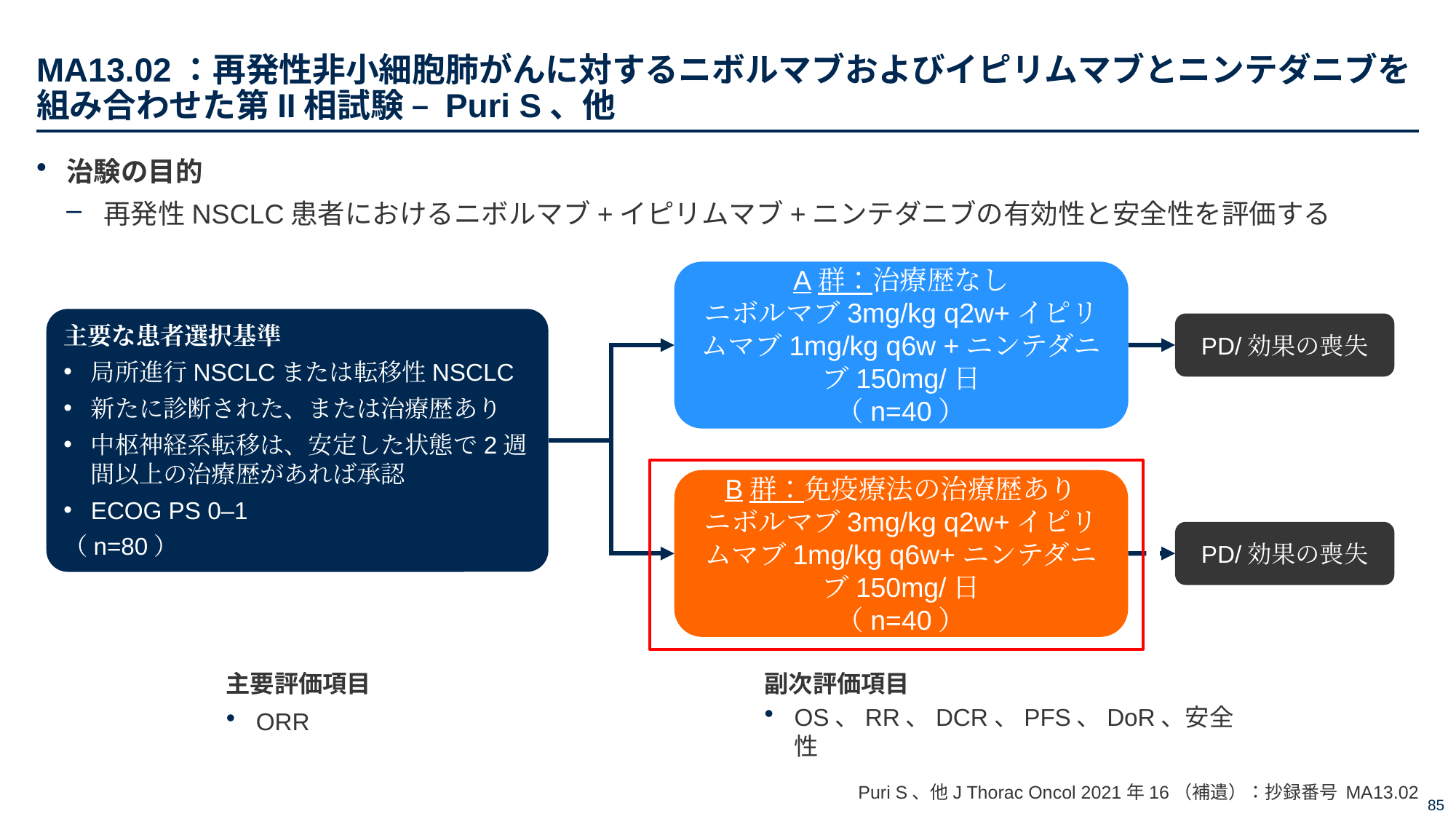

# MA13.02：再発性非小細胞肺がんに対するニボルマブおよびイピリムマブとニンテダニブを組み合わせた第II相試験 – Puri S、他
治験の目的
再発性NSCLC患者におけるニボルマブ+イピリムマブ+ニンテダニブの有効性と安全性を評価する
A群：治療歴なし
ニボルマブ3mg/kg q2w+イピリムマブ1mg/kg q6w +ニンテダニブ150mg/日
（n=40）
主要な患者選択基準
局所進行NSCLCまたは転移性NSCLC
新たに診断された、または治療歴あり
中枢神経系転移は、安定した状態で2週間以上の治療歴があれば承認
ECOG PS 0–1
（n=80）
PD/効果の喪失

B群：免疫療法の治療歴あり
ニボルマブ3mg/kg q2w+イピリムマブ1mg/kg q6w+ニンテダニブ150mg/日
（n=40）
PD/効果の喪失
主要評価項目
ORR
副次評価項目
OS、RR、DCR、PFS、DoR、安全性
Puri S、他J Thorac Oncol 2021年16（補遺）：抄録番号 MA13.02